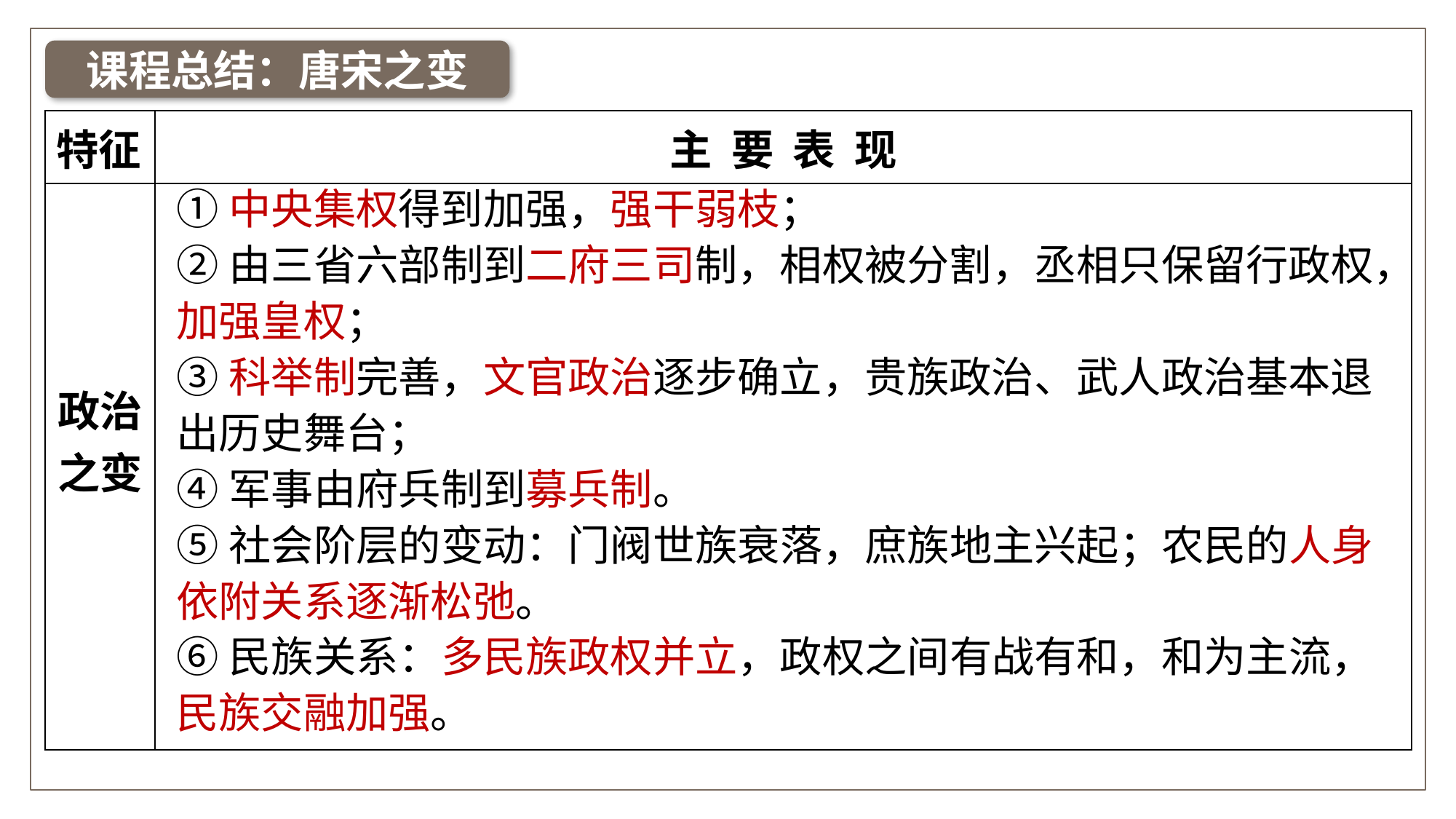

课程总结：唐宋之变
| 特征 | 主 要 表 现 |
| --- | --- |
| 政治之变 |  |
①中央集权得到加强，强干弱枝；
②由三省六部制到二府三司制，相权被分割，丞相只保留行政权，加强皇权；
③科举制完善，文官政治逐步确立，贵族政治、武人政治基本退出历史舞台；
④军事由府兵制到募兵制。
⑤社会阶层的变动：门阀世族衰落，庶族地主兴起；农民的人身依附关系逐渐松弛。
⑥民族关系：多民族政权并立，政权之间有战有和，和为主流，民族交融加强。